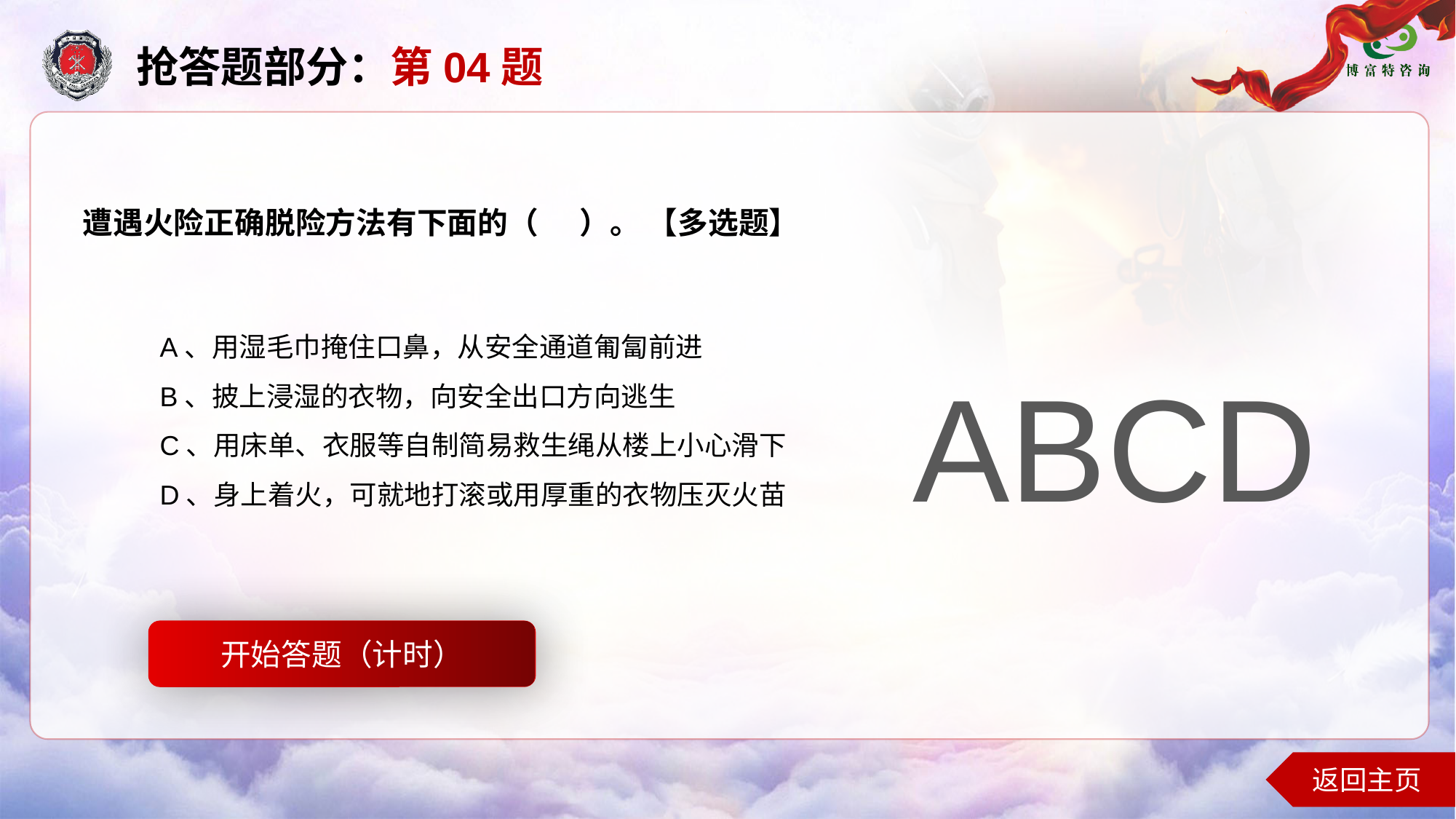

抢答题部分：第04题
遭遇火险正确脱险方法有下面的（      ）。 【多选题】
A、用湿毛巾掩住口鼻，从安全通道匍匐前进
B、披上浸湿的衣物，向安全出口方向逃生
C、用床单、衣服等自制简易救生绳从楼上小心滑下
D、身上着火，可就地打滚或用厚重的衣物压灭火苗
ABCD
开始答题（计时）
开始答题
返回主页